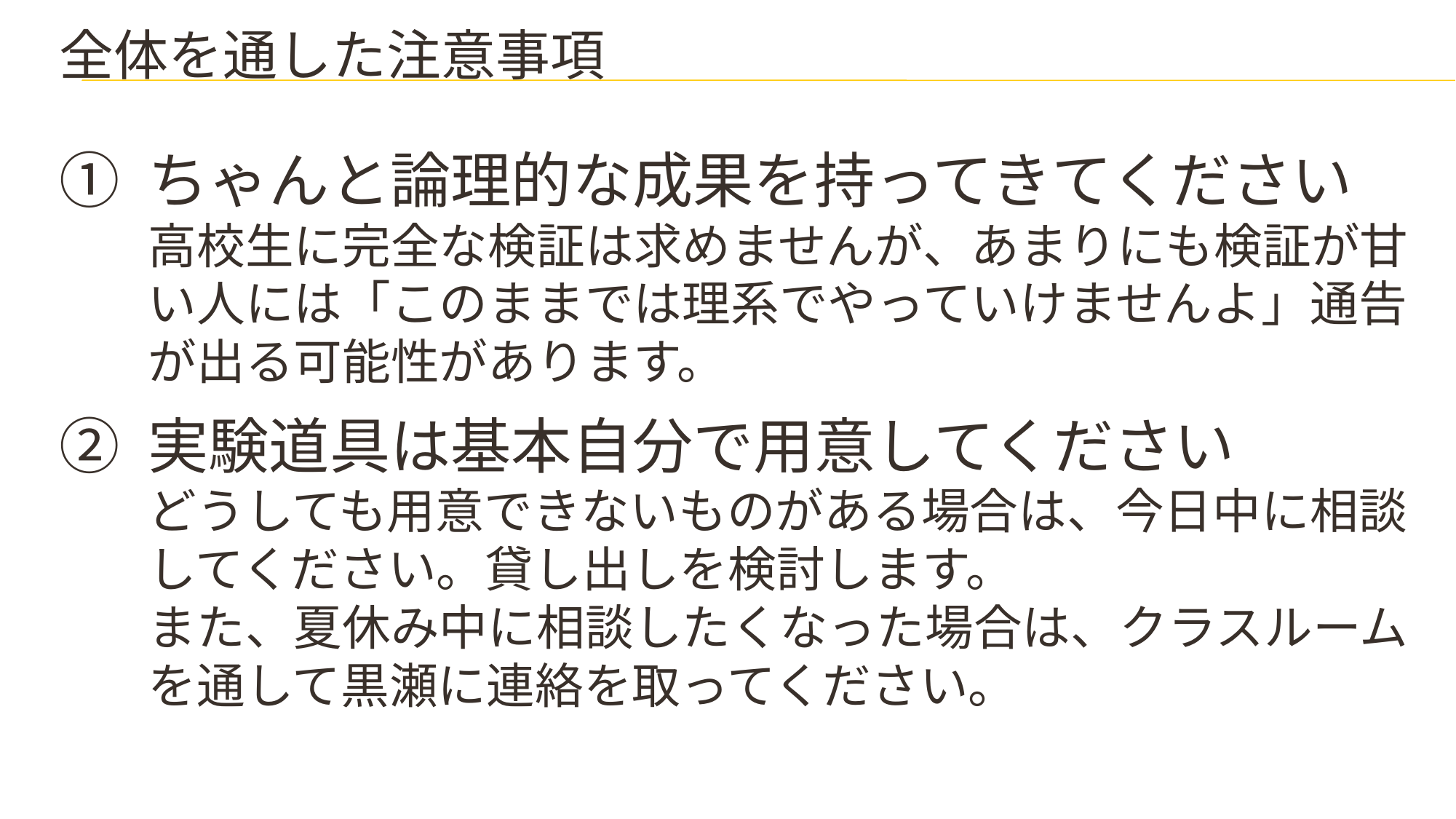

# 全体を通した注意事項
ちゃんと論理的な成果を持ってきてください
高校生に完全な検証は求めませんが、あまりにも検証が甘い人には「このままでは理系でやっていけませんよ」通告が出る可能性があります。
実験道具は基本自分で用意してください
どうしても用意できないものがある場合は、今日中に相談してください。貸し出しを検討します。
また、夏休み中に相談したくなった場合は、クラスルームを通して黒瀬に連絡を取ってください。

実験ノートをきちんととってください
実験の計画も実際に実施した内容も、あなたしか知りません。常に捏造を疑われます。
実験ノートをとり、写真を撮り、本当にやったことを示してください。
スライドの作成までが課題
自分が何をしたかったのか、自分が何をしたのか、きちんと伝えられるスライドを作成してきてください。